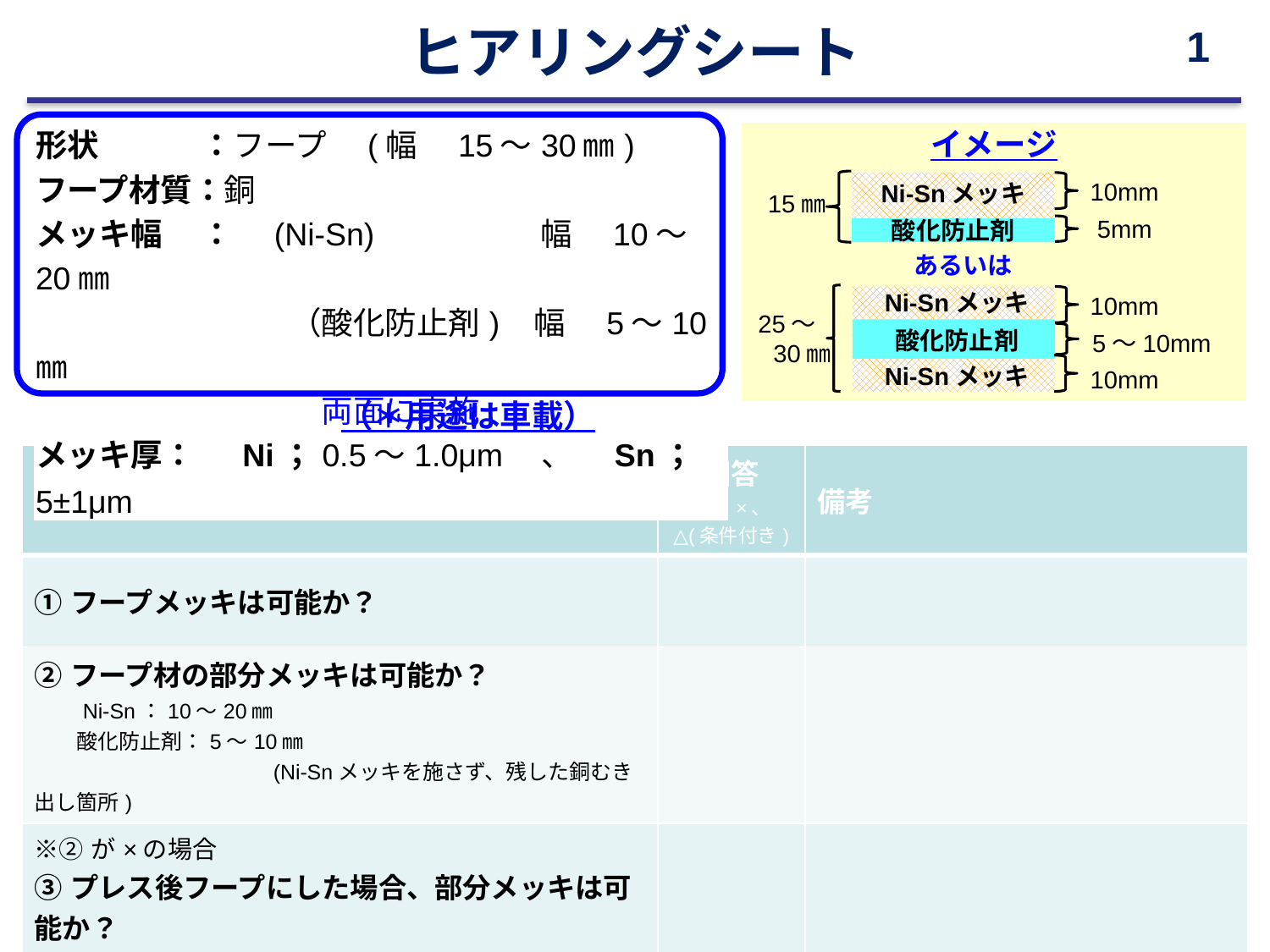

ヒアリングシート

イメージ

10mm

Ni-Snメッキ

15㎜
5mm
酸化防止剤

あるいは
Ni-Snメッキ
10mm

25～
　30㎜
酸化防止剤

5～10mm

Ni-Snメッキ

10mm
| 形状　　　 ：フープ　(幅　15～30㎜) |
| --- |
| フープ材質：銅 メッキ幅　 ：　(Ni-Sn)　　　　　幅　10～20㎜ 　　　　　　　　（酸化防止剤) 幅　5～10㎜　　　　　　　　　　 　　　　　　　　　両面に実施 メッキ厚：　 Ni；0.5～1.0μm　、　Sn；5±1μm |
（＊用途は車載）
| 質問項目 | 回答 〇、×、 △(条件付き) | 備考 |
| --- | --- | --- |
| ①フープメッキは可能か？ |  |  |
| ②フープ材の部分メッキは可能か？ 　　Ni-Sn：10～20㎜ 　　酸化防止剤：5～10㎜ 　　　　　　　　　　　(Ni-Snメッキを施さず、残した銅むき出し箇所) |  |  |
| ※②が×の場合 ③プレス後フープにした場合、部分メッキは可能か？ |  |  |